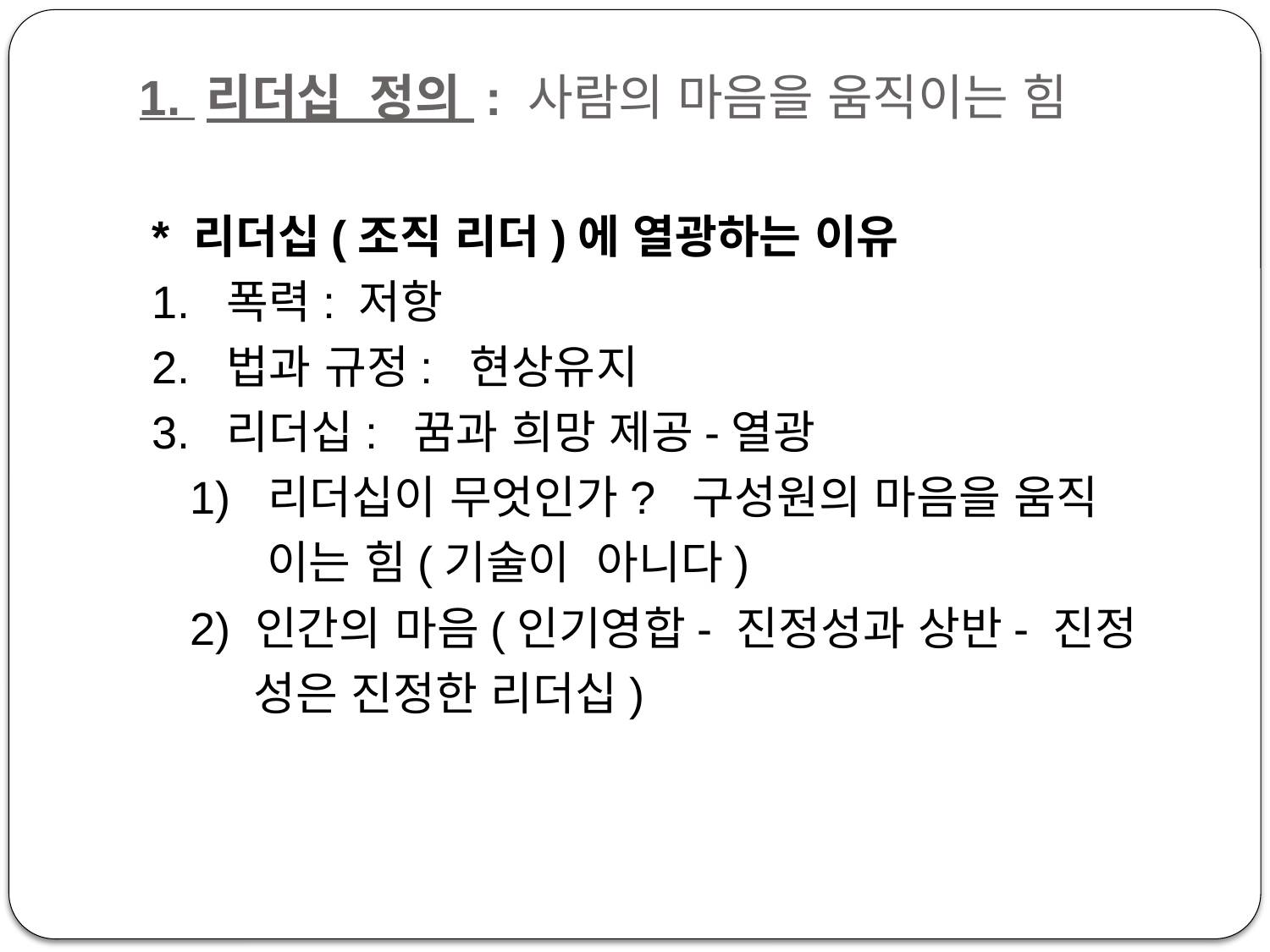

# 1. 리더십  정의 : 사람의 마음을 움직이는 힘
 * 리더십(조직 리더)에 열광하는 이유
 1.  폭력: 저항
 2.  법과 규정:  현상유지
 3.  리더십:  꿈과 희망 제공-열광
    1)  리더십이 무엇인가?  구성원의 마음을 움직
         이는 힘(기술이  아니다)
    2) 인간의 마음(인기영합- 진정성과 상반- 진정
        성은 진정한 리더십)